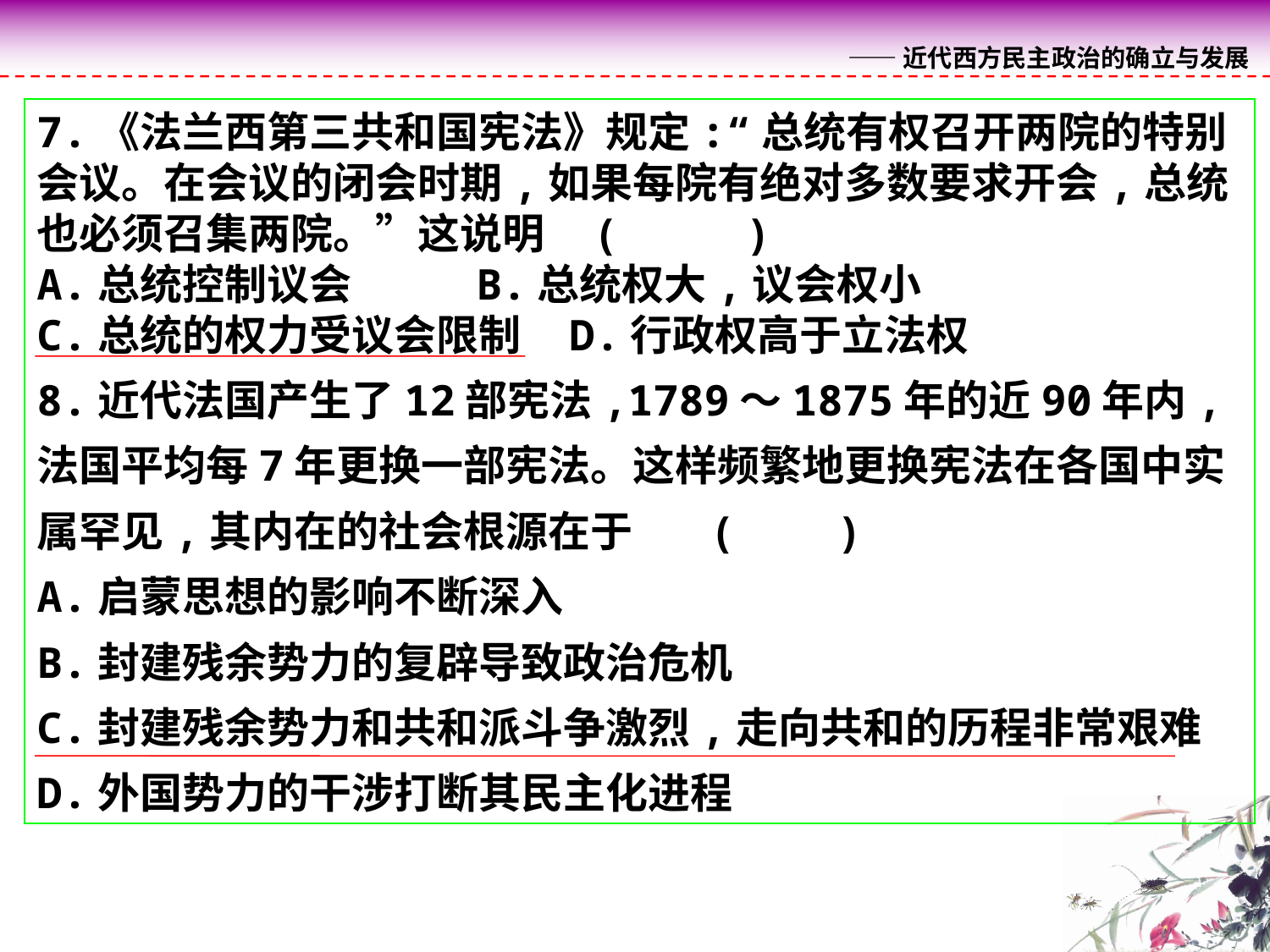

7.《法兰西第三共和国宪法》规定:“总统有权召开两院的特别会议。在会议的闭会时期,如果每院有绝对多数要求开会,总统也必须召集两院。”这说明    (     )
A.总统控制议会            B.总统权大,议会权小
C.总统的权力受议会限制    D.行政权高于立法权
8.近代法国产生了12部宪法,1789～1875年的近90年内,法国平均每7年更换一部宪法。这样频繁地更换宪法在各国中实属罕见,其内在的社会根源在于       (    )
A.启蒙思想的影响不断深入
B.封建残余势力的复辟导致政治危机
C.封建残余势力和共和派斗争激烈,走向共和的历程非常艰难
D.外国势力的干涉打断其民主化进程